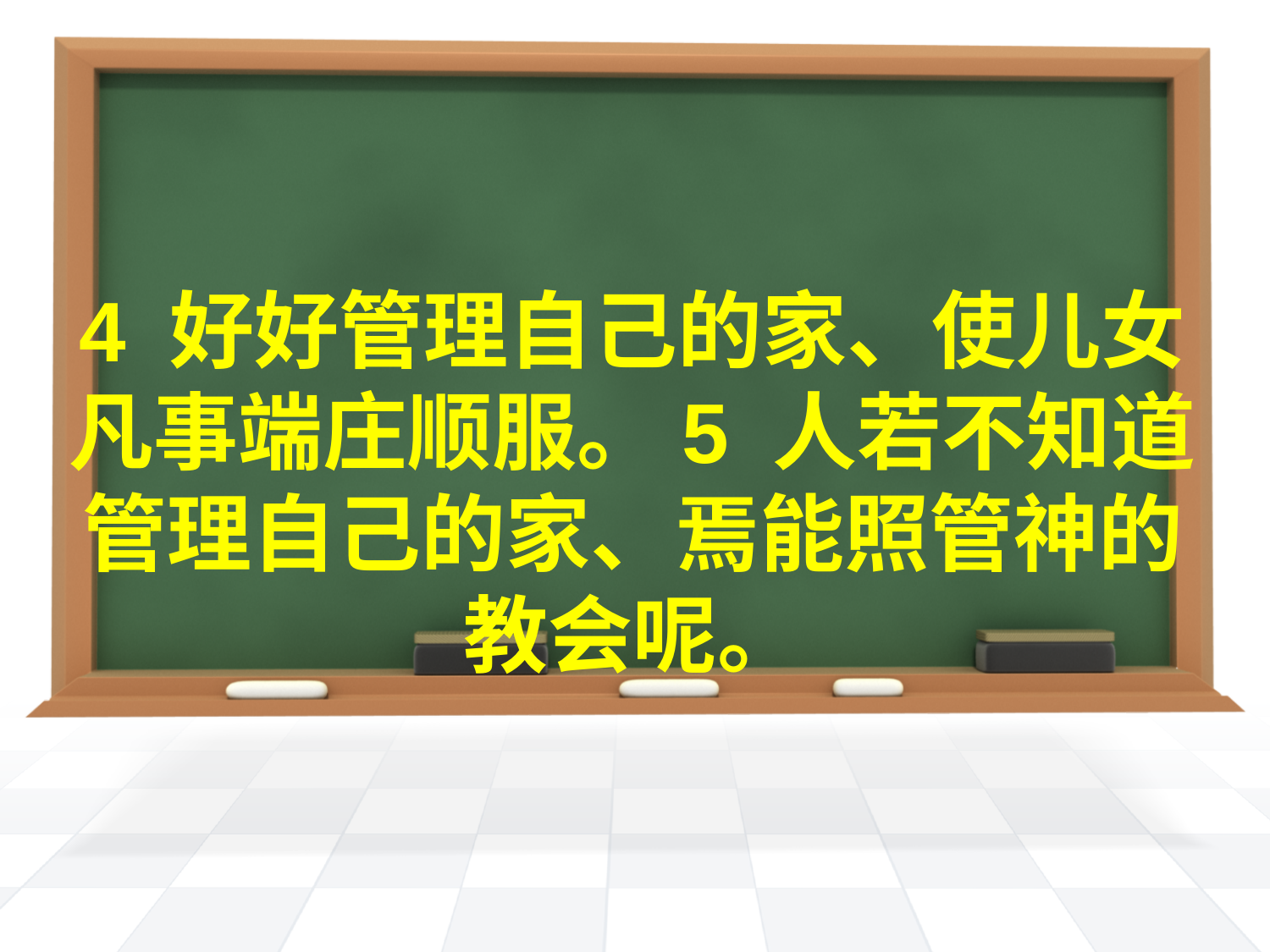

4 好好管理自己的家、使儿女凡事端庄顺服。5 人若不知道管理自己的家、焉能照管神的教会呢。